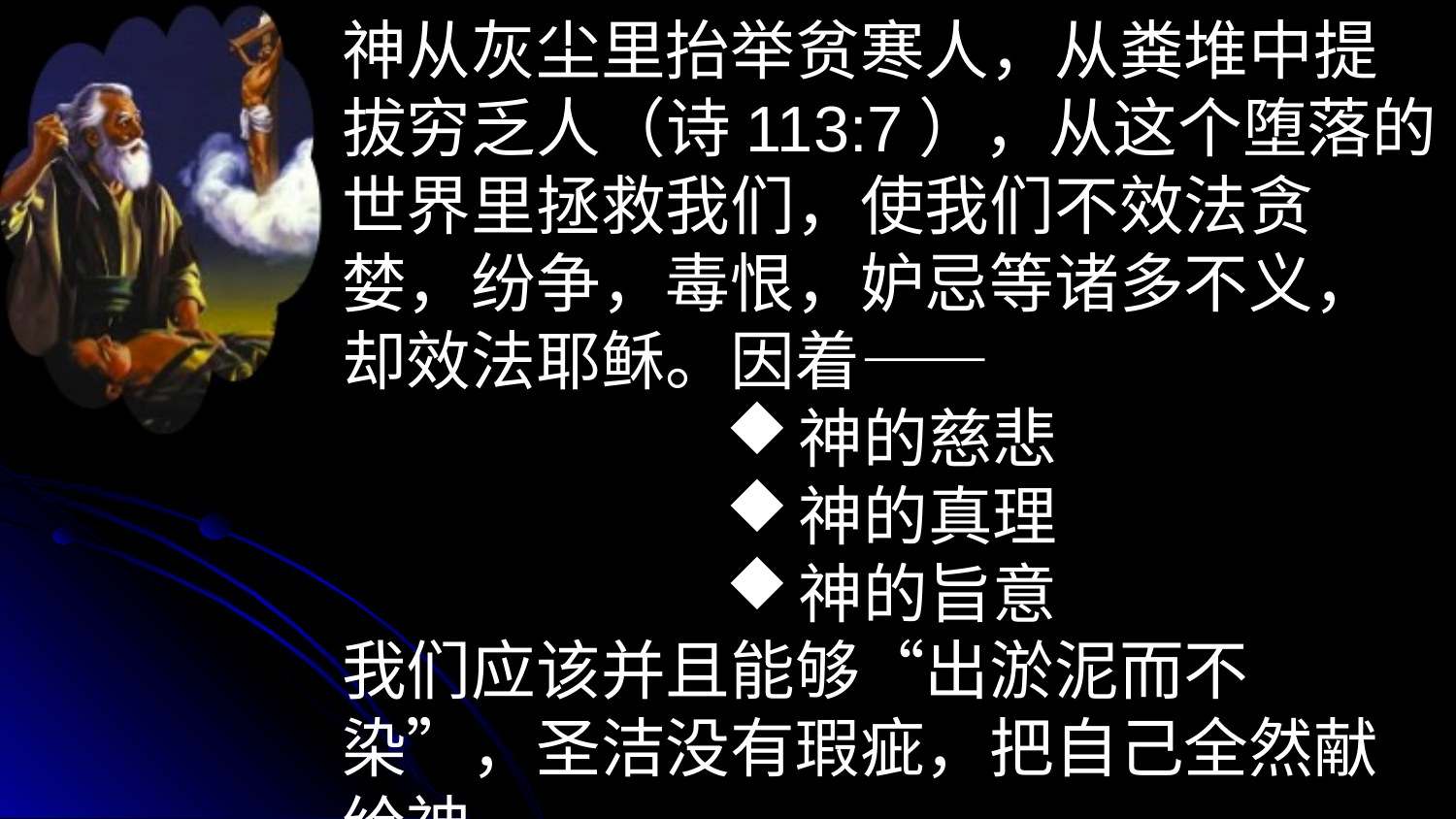

神从灰尘里抬举贫寒人，从粪堆中提拔穷乏人（诗113:7），从这个堕落的世界里拯救我们，使我们不效法贪婪，纷争，毒恨，妒忌等诸多不义，却效法耶稣。因着——
神的慈悲
神的真理
神的旨意
我们应该并且能够“出淤泥而不染”，圣洁没有瑕疵，把自己全然献给神。